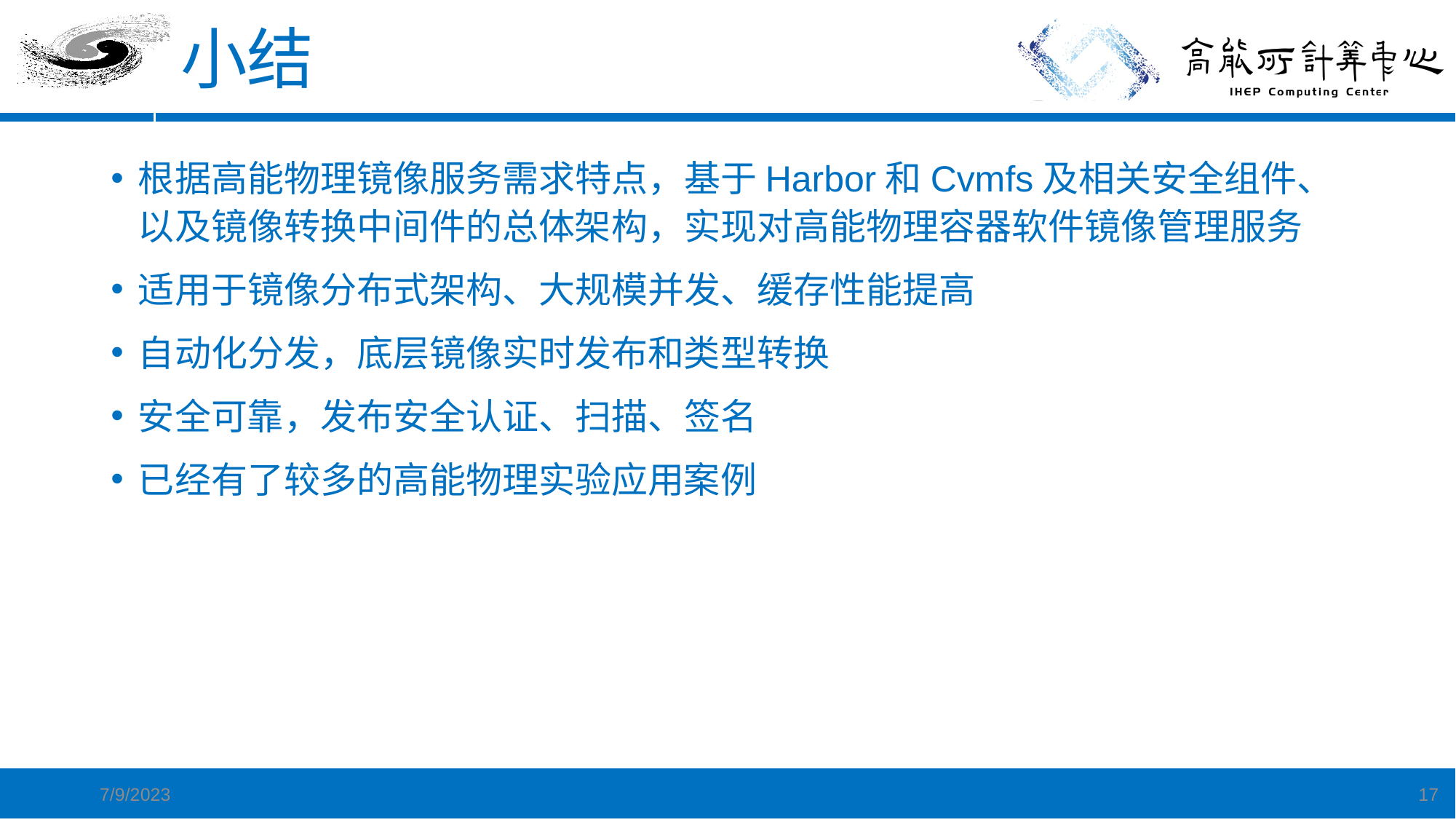

# 小结
根据高能物理镜像服务需求特点，基于Harbor和Cvmfs及相关安全组件、以及镜像转换中间件的总体架构，实现对高能物理容器软件镜像管理服务
适用于镜像分布式架构、大规模并发、缓存性能提高
自动化分发，底层镜像实时发布和类型转换
安全可靠，发布安全认证、扫描、签名
已经有了较多的高能物理实验应用案例

7/9/2023
17